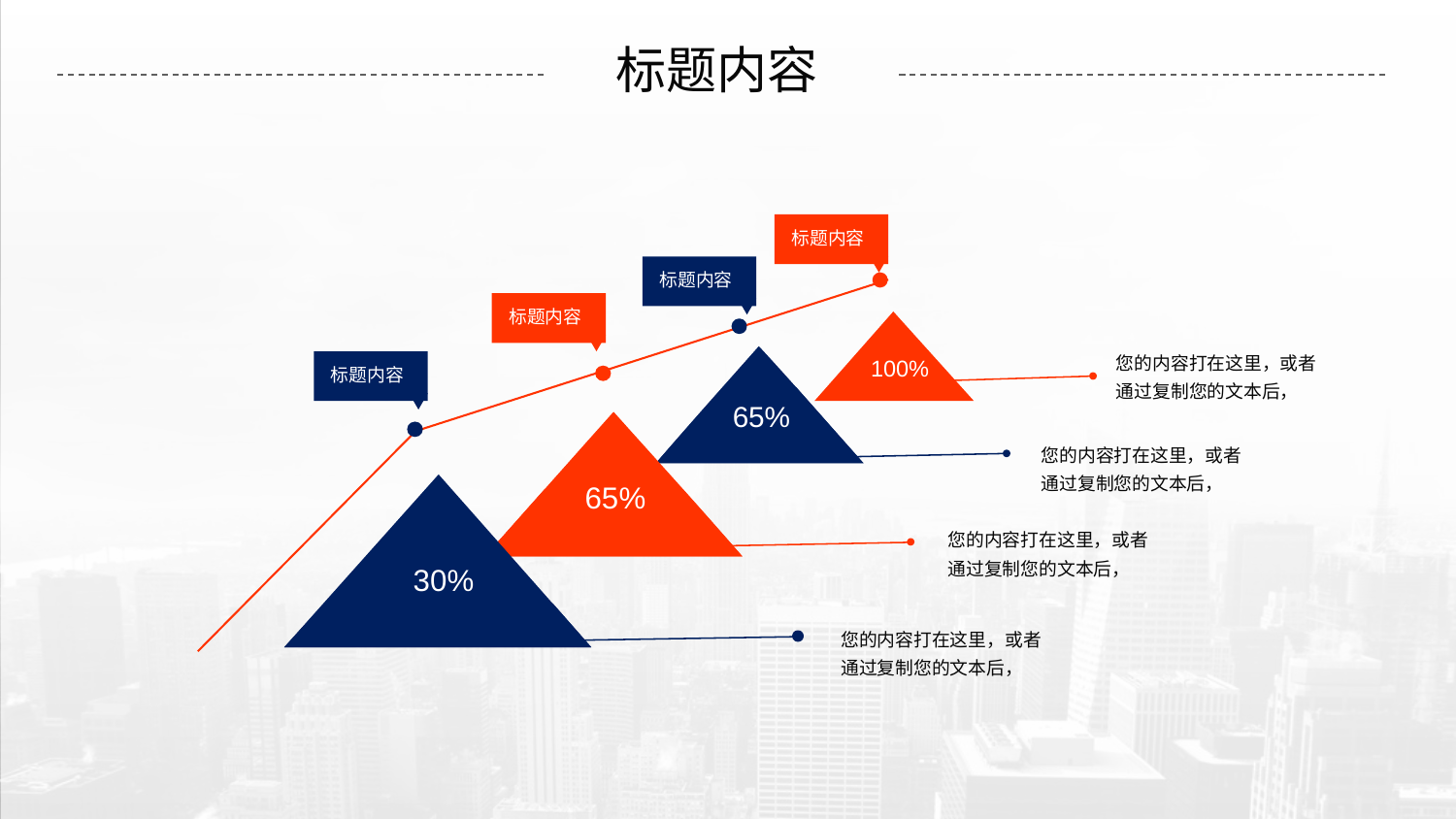

标题内容

标题内容

标题内容

标题内容

100%
您的内容打在这里，或者通过复制您的文本后，

65%

标题内容

65%

您的内容打在这里，或者通过复制您的文本后，

30%

您的内容打在这里，或者通过复制您的文本后，

您的内容打在这里，或者通过复制您的文本后，